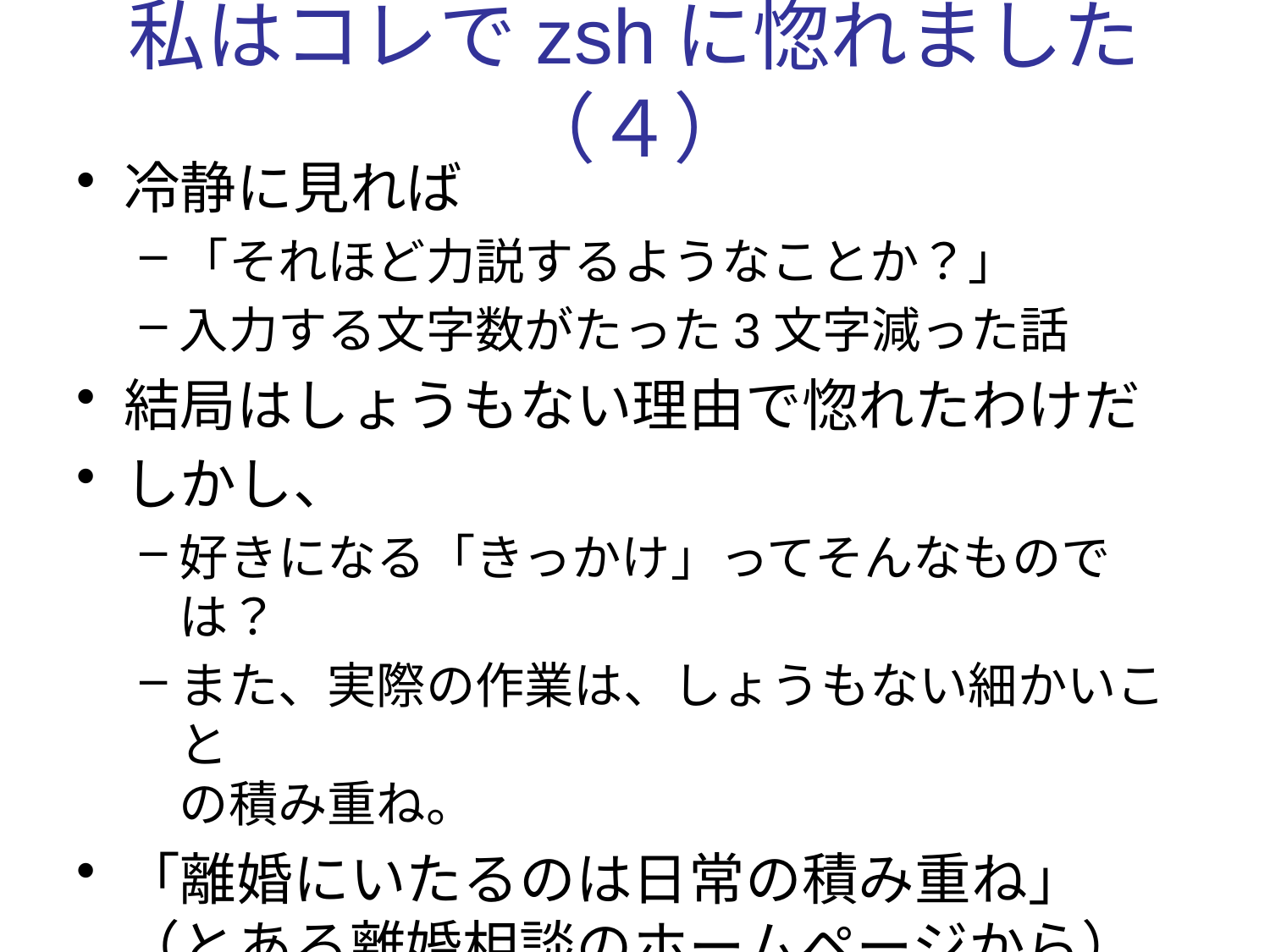

# 私はコレでzshに惚れました（４）
冷静に見れば
「それほど力説するようなことか？」
入力する文字数がたった3文字減った話
結局はしょうもない理由で惚れたわけだ
しかし、
好きになる「きっかけ」ってそんなものでは？
また、実際の作業は、しょうもない細かいこと
の積み重ね。
「離婚にいたるのは日常の積み重ね」
（とある離婚相談のホームページから）